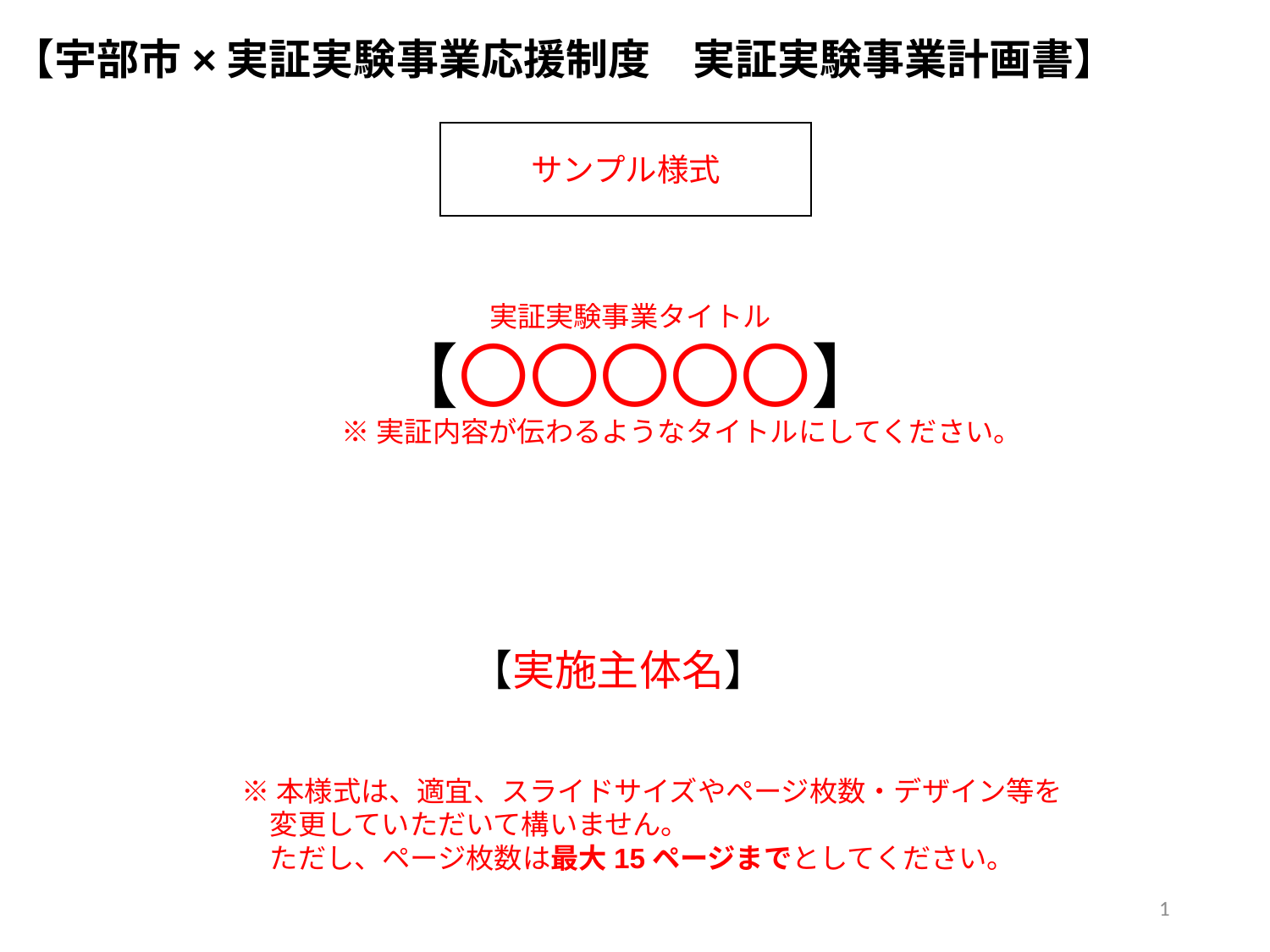

【宇部市×実証実験事業応援制度　実証実験事業計画書】
サンプル様式
実証実験事業タイトル
【〇〇〇〇〇】
※実証内容が伝わるようなタイトルにしてください。
【実施主体名】
※本様式は、適宜、スライドサイズやページ枚数・デザイン等を
　変更していただいて構いません。
　ただし、ページ枚数は最大15ページまでとしてください。
1